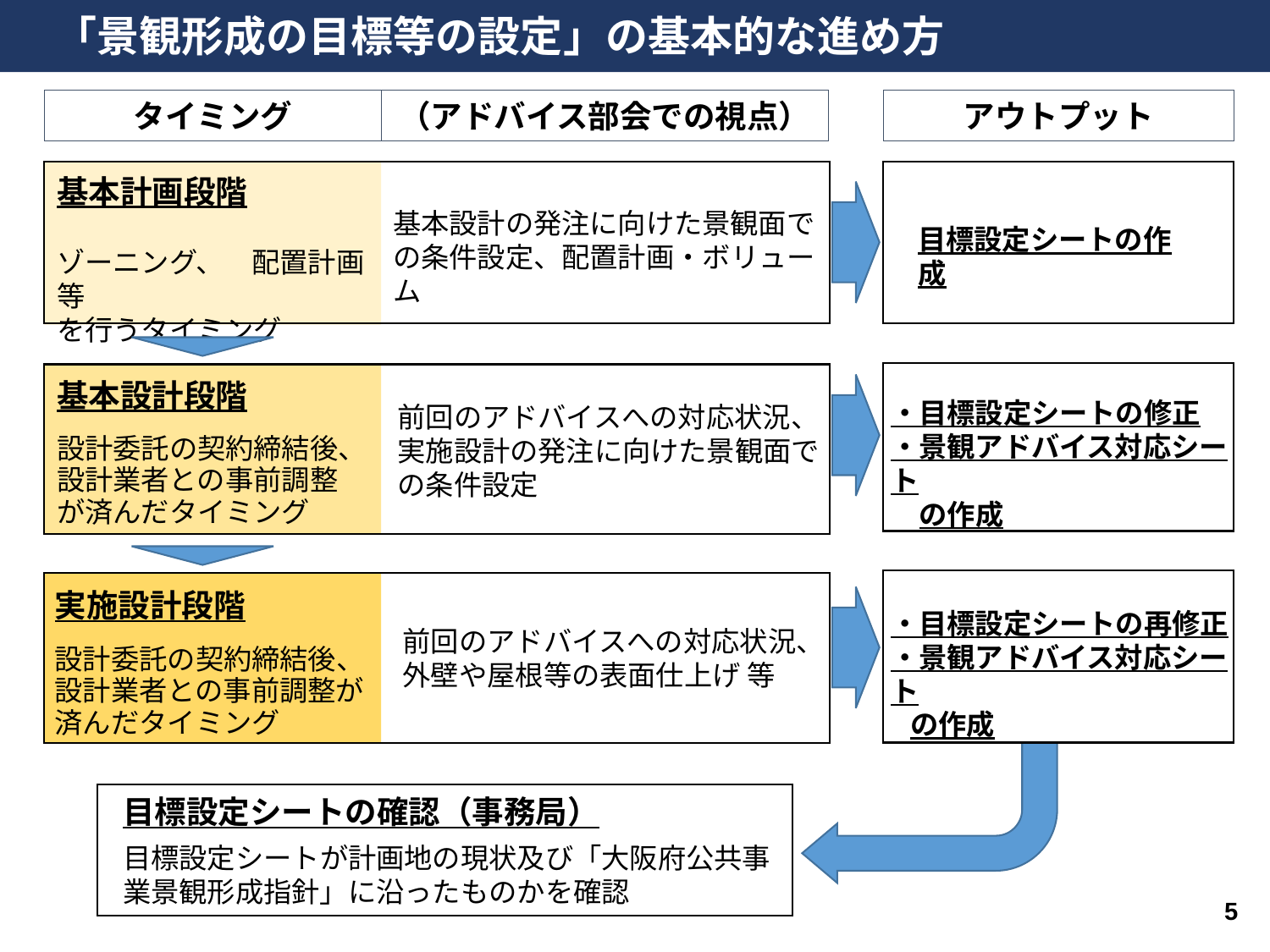

「景観形成の目標等の設定」の基本的な進め方
タイミング
アウトプット
（アドバイス部会での視点）

基本計画段階

ゾーニング、　配置計画等
を行うタイミング

基本設計の発注に向けた景観面での条件設定、配置計画・ボリューム
目標設定シートの作成

基本設計段階

設計委託の契約締結後、設計業者との事前調整が済んだタイミング

・目標設定シートの修正
・景観アドバイス対応シート
　の作成
前回のアドバイスへの対応状況、
実施設計の発注に向けた景観面での条件設定

実施設計段階

設計委託の契約締結後、設計業者との事前調整が済んだタイミング

・目標設定シートの再修正
・景観アドバイス対応シート
  の作成
前回のアドバイスへの対応状況、外壁や屋根等の表面仕上げ 等

目標設定シートの確認（事務局）
目標設定シートが計画地の現状及び「大阪府公共事業景観形成指針」に沿ったものかを確認
5